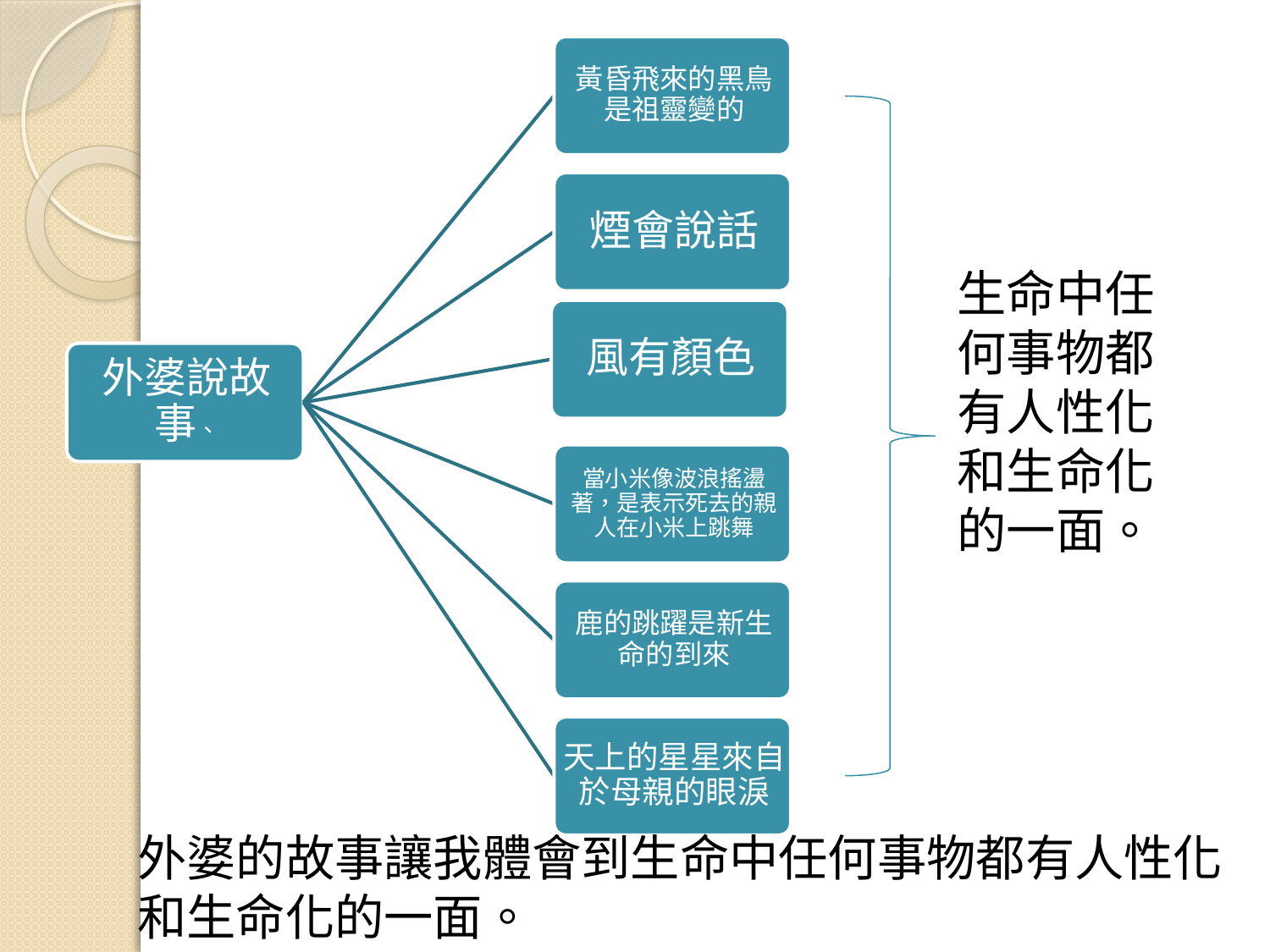

外婆說故事、

黃昏飛來的黑鳥是祖靈變的

煙會說話

風有顏色

當小米像波浪搖盪著，是表示死去的親人在小米上跳舞

鹿的跳躍是新生命的到來

天上的星星來自於母親的眼淚

生命中任何事物都有人性化和生命化的一面。
外婆的故事讓我體會到生命中任何事物都有人性化和生命化的一面。